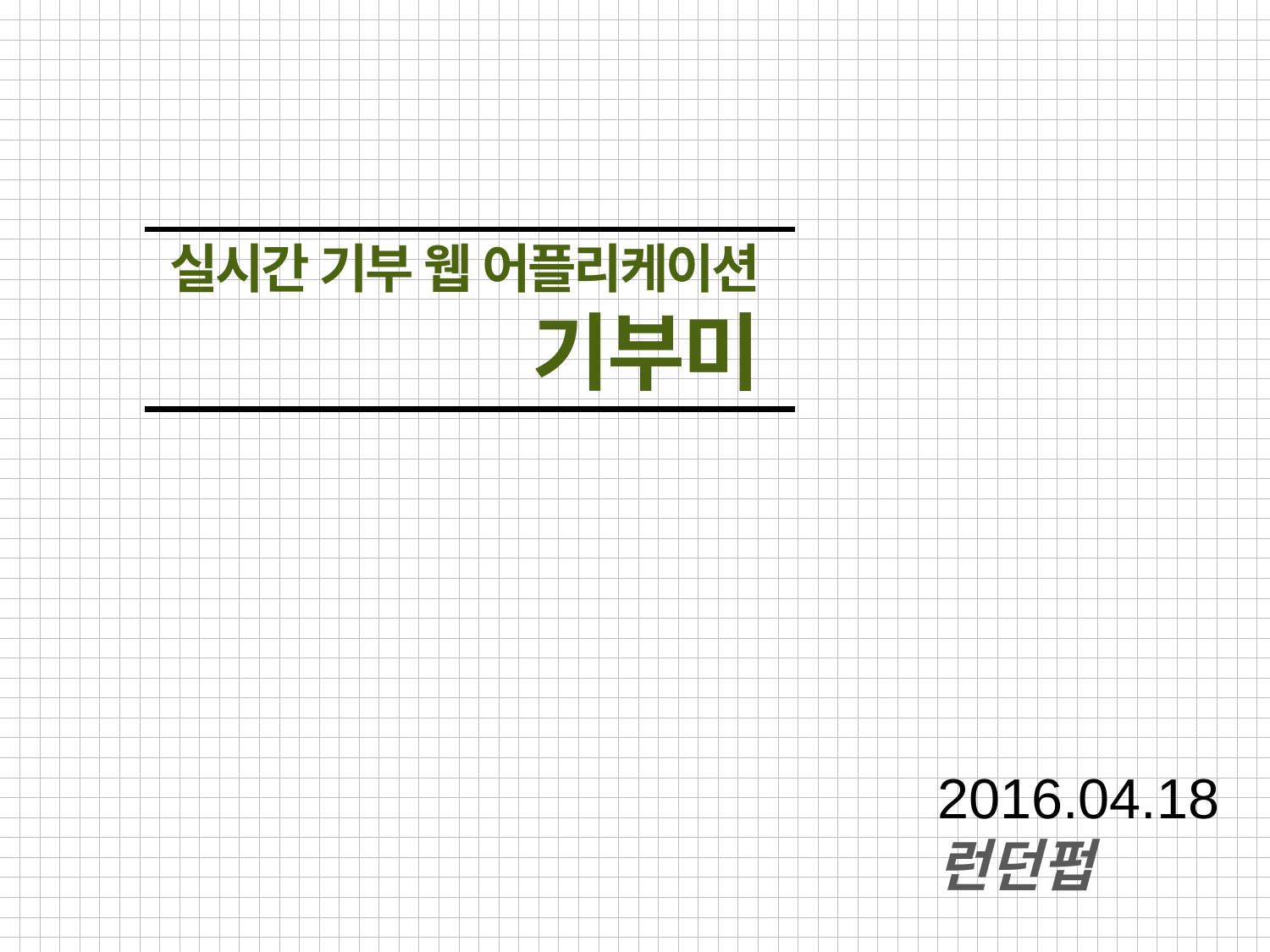

실시간 기부 웹 어플리케이션
기부미

2016.04.18
런던펍